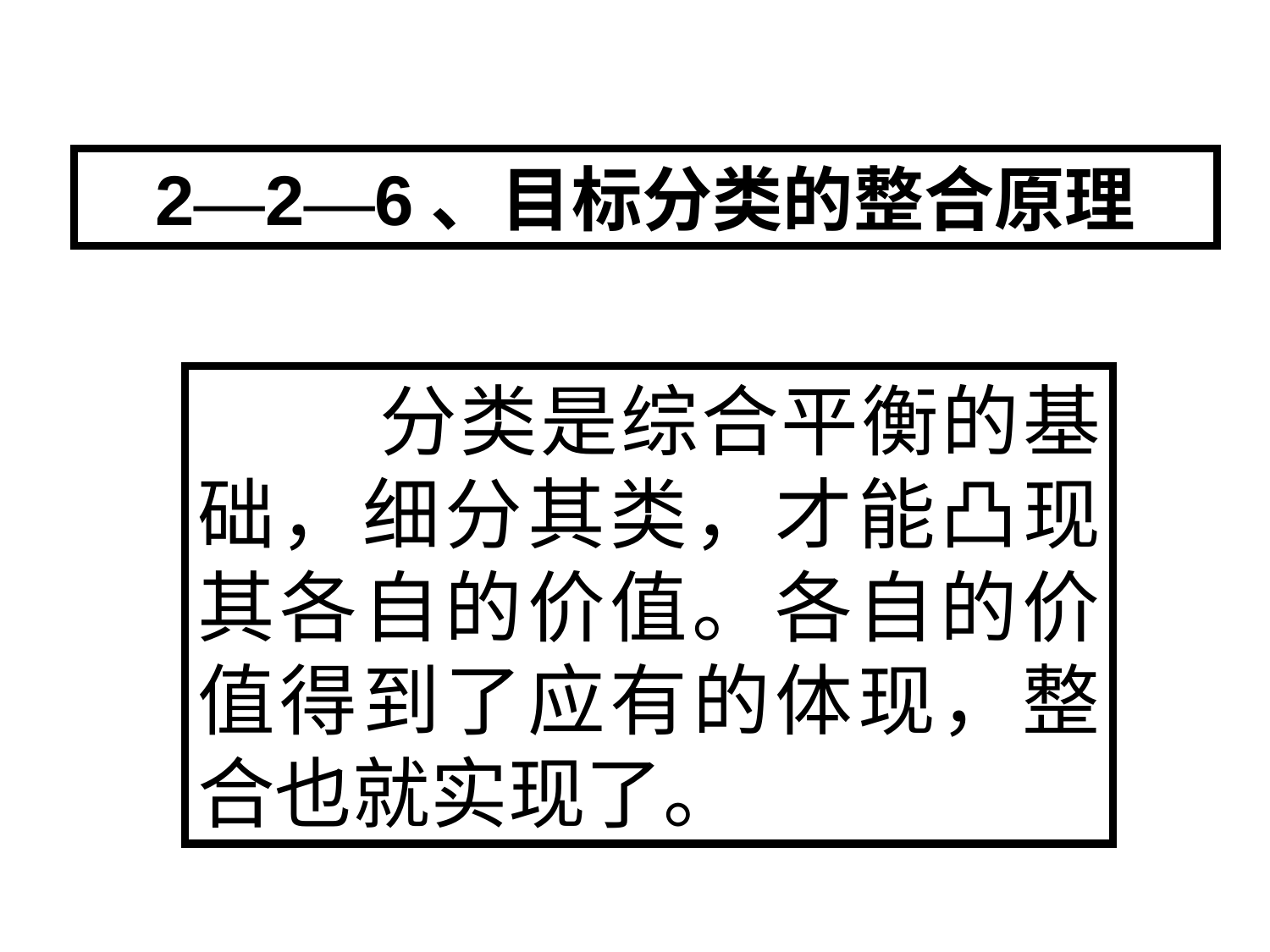

2—2—6、目标分类的整合原理
        分类是综合平衡的基础，细分其类，才能凸现其各自的价值。各自的价值得到了应有的体现，整合也就实现了。